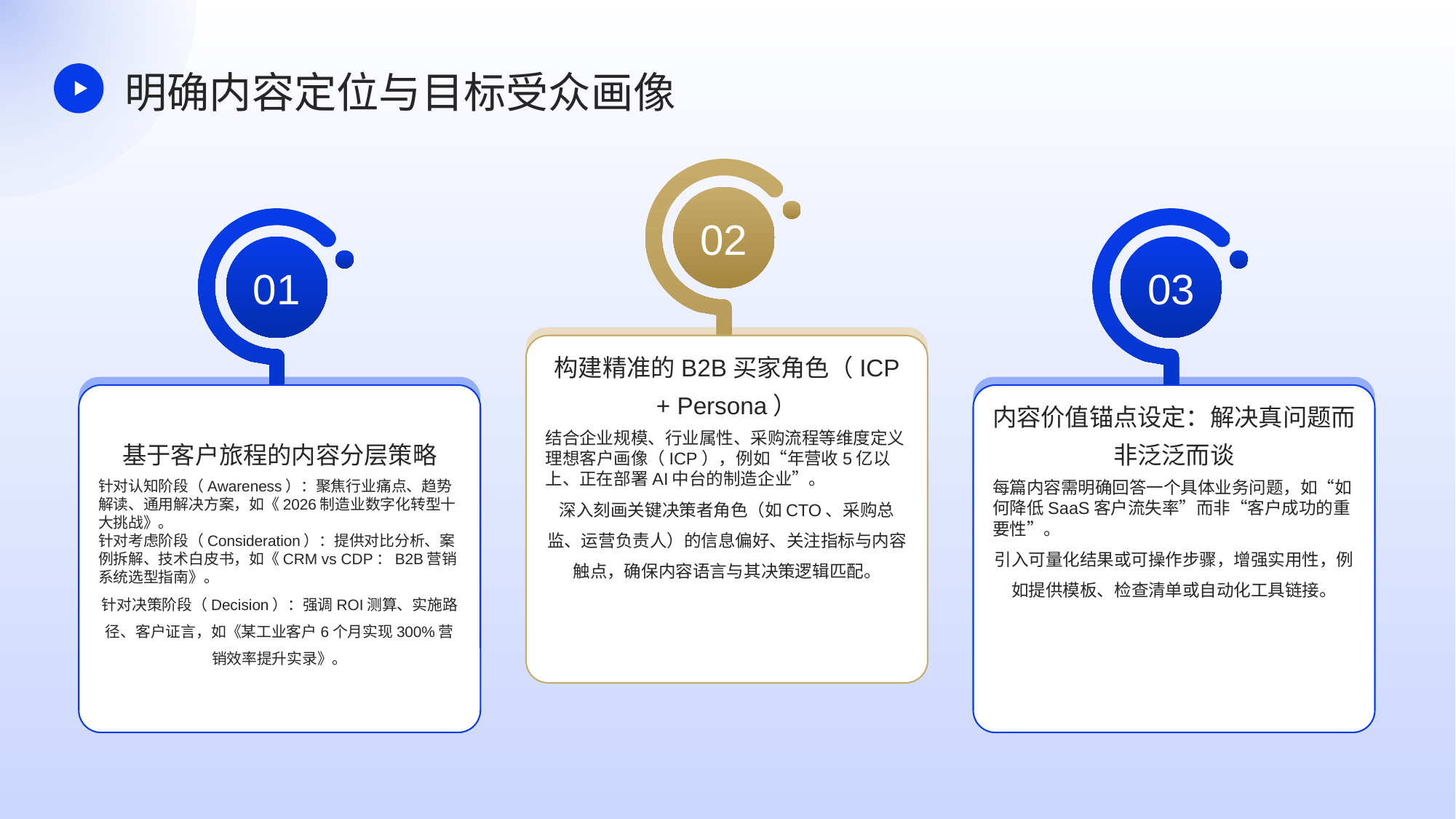

明确内容定位与目标受众画像

02

01
03

构建精准的B2B买家角色（ICP + Persona）

基于客户旅程的内容分层策略
内容价值锚点设定：解决真问题而非泛泛而谈
结合企业规模、行业属性、采购流程等维度定义理想客户画像（ICP），例如“年营收5亿以上、正在部署AI中台的制造企业”。
深入刻画关键决策者角色（如CTO、采购总监、运营负责人）的信息偏好、关注指标与内容触点，确保内容语言与其决策逻辑匹配。
针对认知阶段（Awareness）：聚焦行业痛点、趋势解读、通用解决方案，如《2026制造业数字化转型十大挑战》。
针对考虑阶段（Consideration）：提供对比分析、案例拆解、技术白皮书，如《CRM vs CDP：B2B营销系统选型指南》。
针对决策阶段（Decision）：强调ROI测算、实施路径、客户证言，如《某工业客户6个月实现300%营销效率提升实录》。
每篇内容需明确回答一个具体业务问题，如“如何降低SaaS客户流失率”而非“客户成功的重要性”。
引入可量化结果或可操作步骤，增强实用性，例如提供模板、检查清单或自动化工具链接。